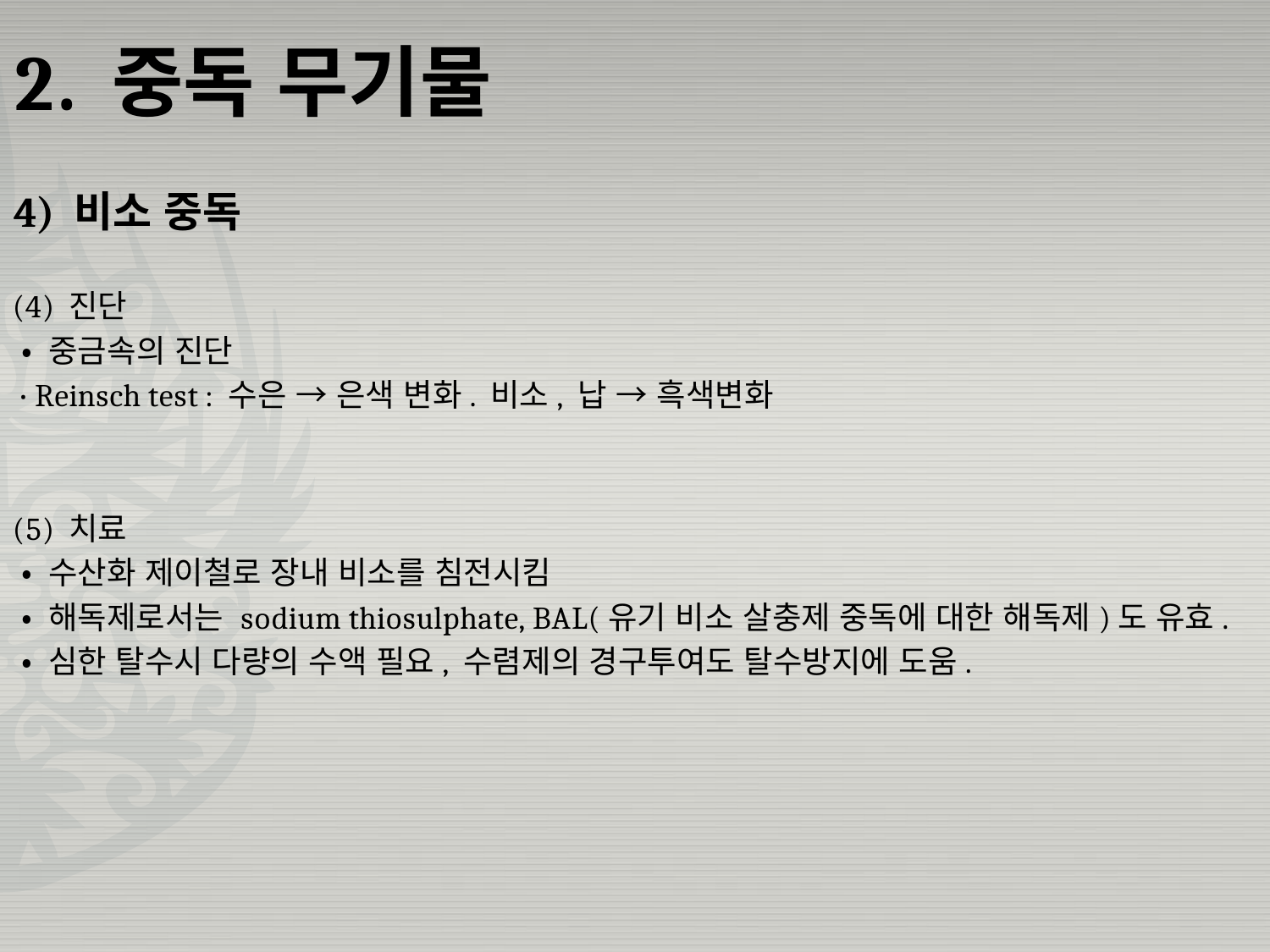

# 2. 중독 무기물
4) 비소 중독

(4) 진단
 ‧ 중금속의 진단
 ‧ Reinsch test : 수은 → 은색 변화. 비소, 납 → 흑색변화

(5) 치료
 ‧ 수산화 제이철로 장내 비소를 침전시킴
 ‧ 해독제로서는 sodium thiosulphate, BAL(유기 비소 살충제 중독에 대한 해독제)도 유효.
 ‧ 심한 탈수시 다량의 수액 필요, 수렴제의 경구투여도 탈수방지에 도움.